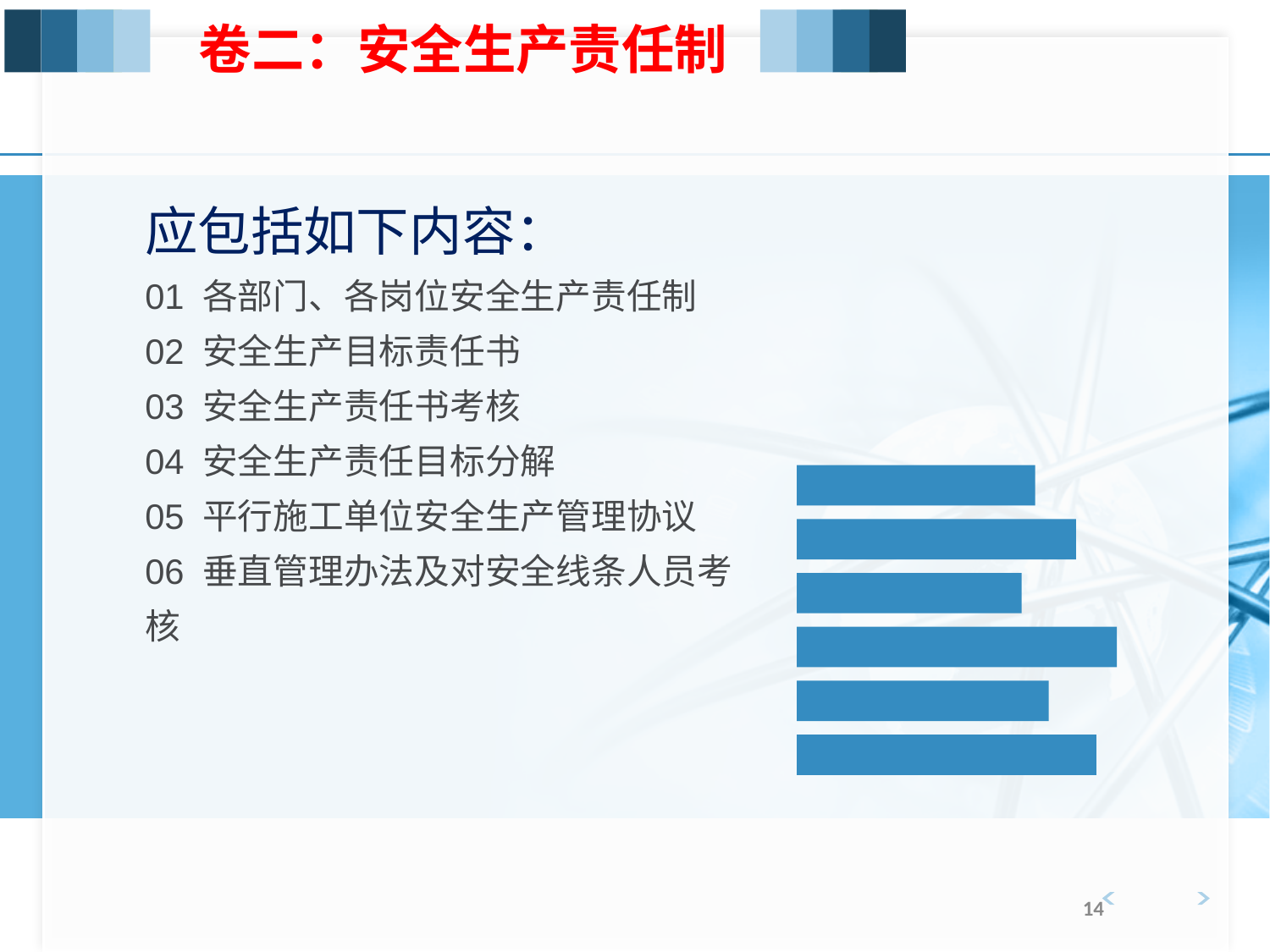

卷二：安全生产责任制

应包括如下内容：
01 各部门、各岗位安全生产责任制
02 安全生产目标责任书
03 安全生产责任书考核
04 安全生产责任目标分解
05 平行施工单位安全生产管理协议
06 垂直管理办法及对安全线条人员考核

14